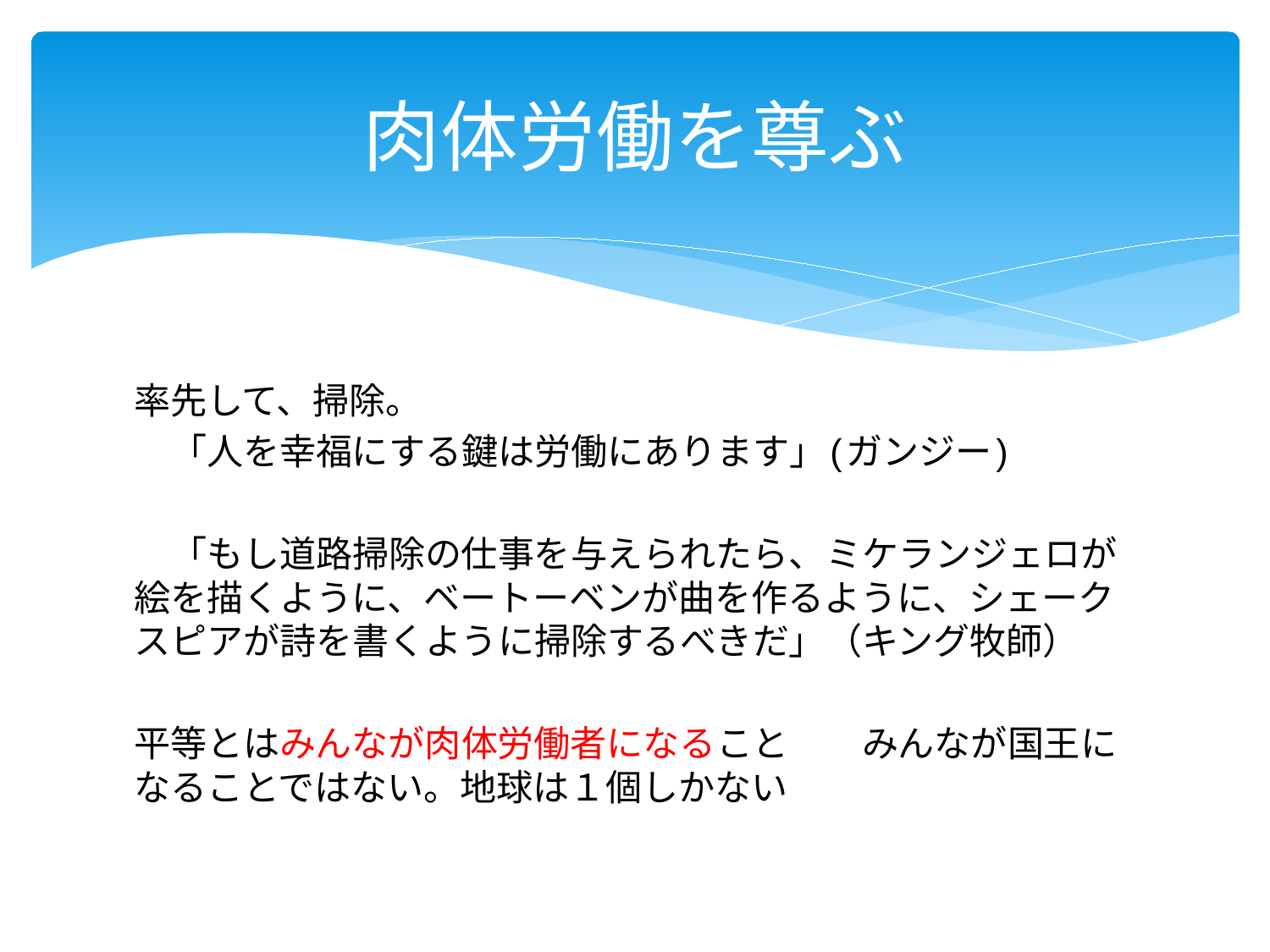

# 肉体労働を尊ぶ
率先して、掃除。
　「人を幸福にする鍵は労働にあります」(ガンジー)

　「もし道路掃除の仕事を与えられたら、ミケランジェロが絵を描くように、ベートーベンが曲を作るように、シェークスピアが詩を書くように掃除するべきだ」（キング牧師）

平等とはみんなが肉体労働者になること　　みんなが国王になることではない。地球は１個しかない